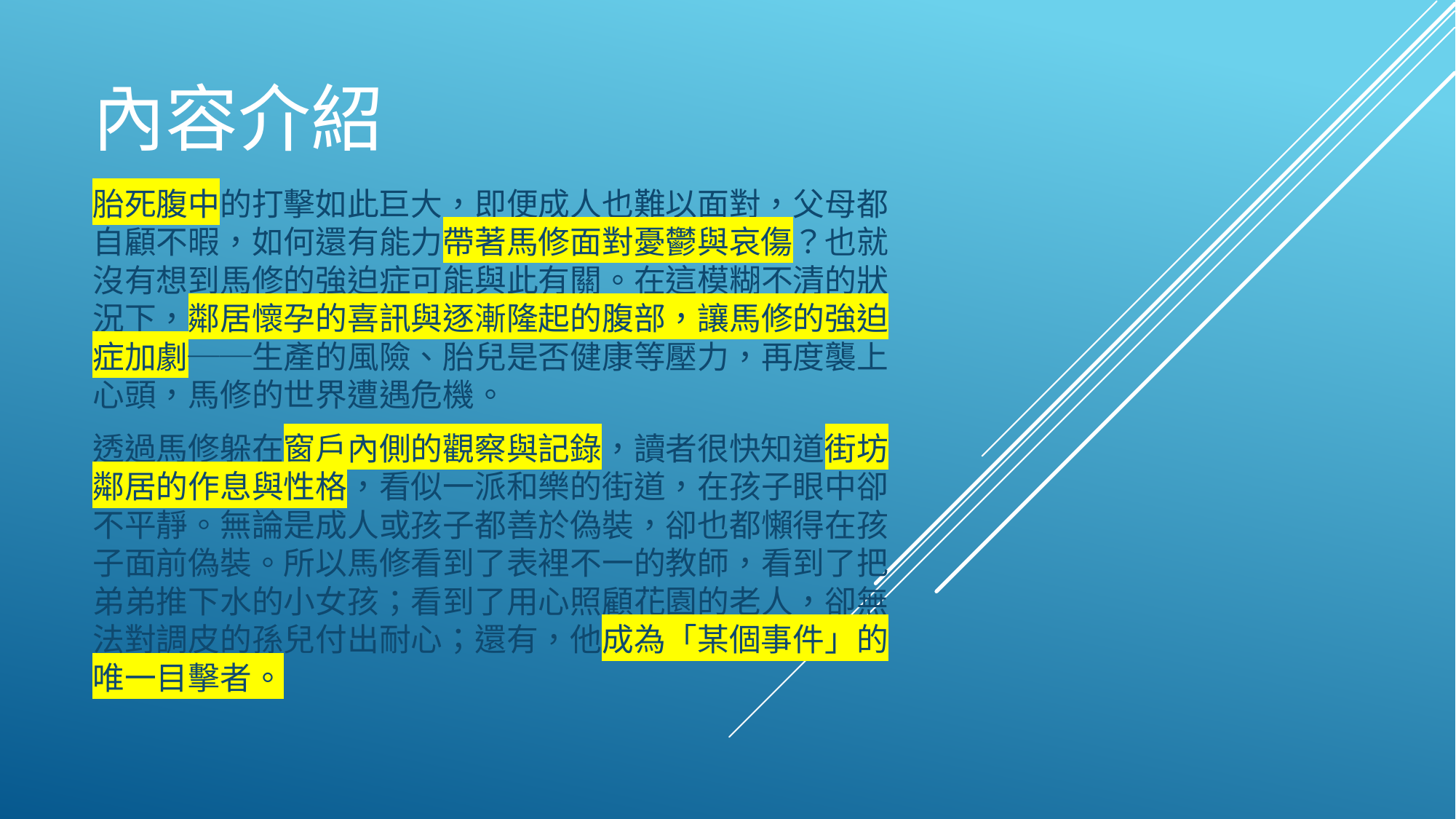

# 內容介紹
胎死腹中的打擊如此巨大，即便成人也難以面對，父母都自顧不暇，如何還有能力帶著馬修面對憂鬱與哀傷？也就沒有想到馬修的強迫症可能與此有關。在這模糊不清的狀況下，鄰居懷孕的喜訊與逐漸隆起的腹部，讓馬修的強迫症加劇──生產的風險、胎兒是否健康等壓力，再度襲上心頭，馬修的世界遭遇危機。
透過馬修躲在窗戶內側的觀察與記錄，讀者很快知道街坊鄰居的作息與性格，看似一派和樂的街道，在孩子眼中卻不平靜。無論是成人或孩子都善於偽裝，卻也都懶得在孩子面前偽裝。所以馬修看到了表裡不一的教師，看到了把弟弟推下水的小女孩；看到了用心照顧花園的老人，卻無法對調皮的孫兒付出耐心；還有，他成為「某個事件」的唯一目擊者。